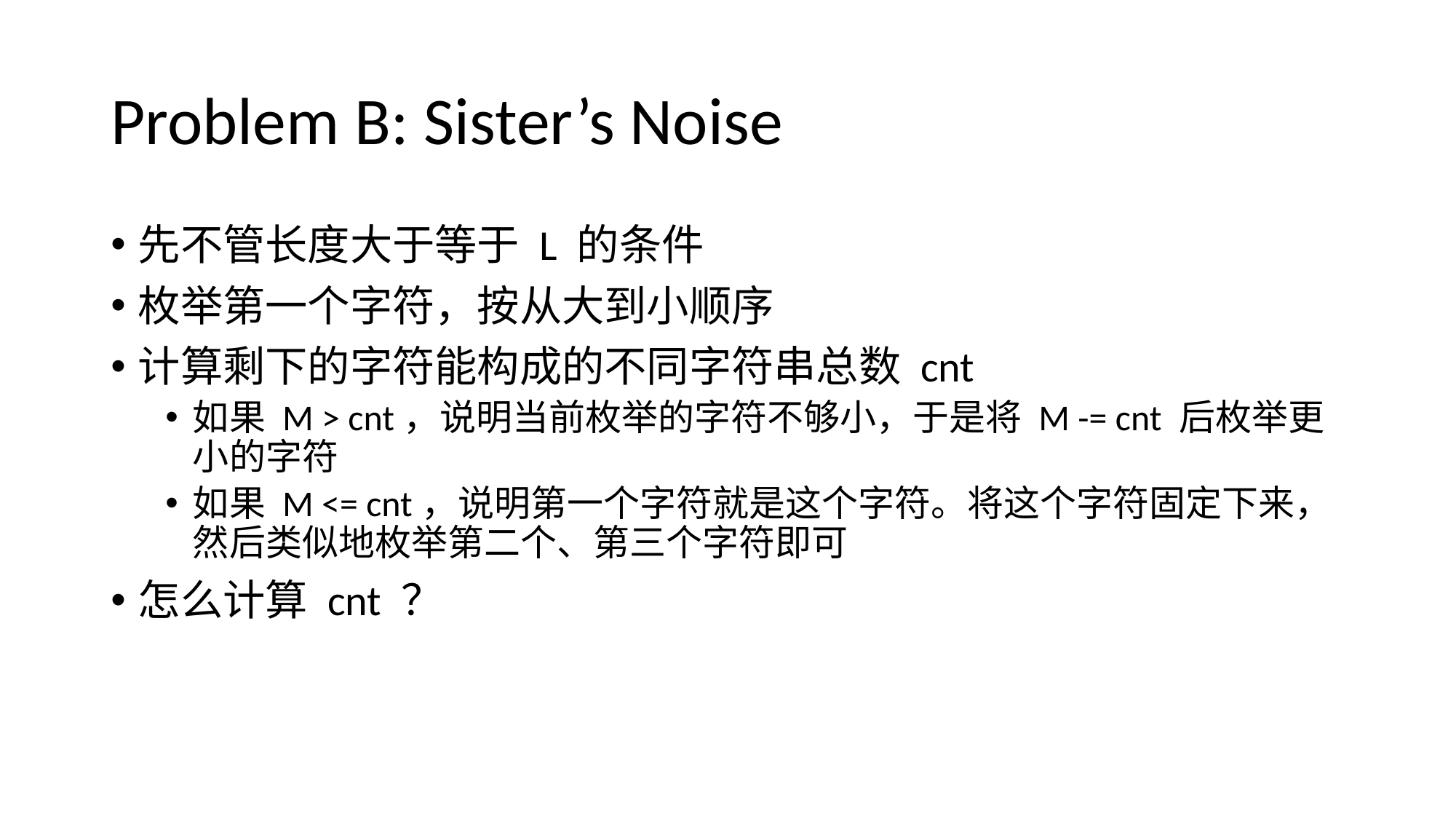

# Problem B: Sister’s Noise
先不管长度大于等于 L 的条件
枚举第一个字符，按从大到小顺序
计算剩下的字符能构成的不同字符串总数 cnt
如果 M > cnt，说明当前枚举的字符不够小，于是将 M -= cnt 后枚举更小的字符
如果 M <= cnt，说明第一个字符就是这个字符。将这个字符固定下来，然后类似地枚举第二个、第三个字符即可
怎么计算 cnt ？